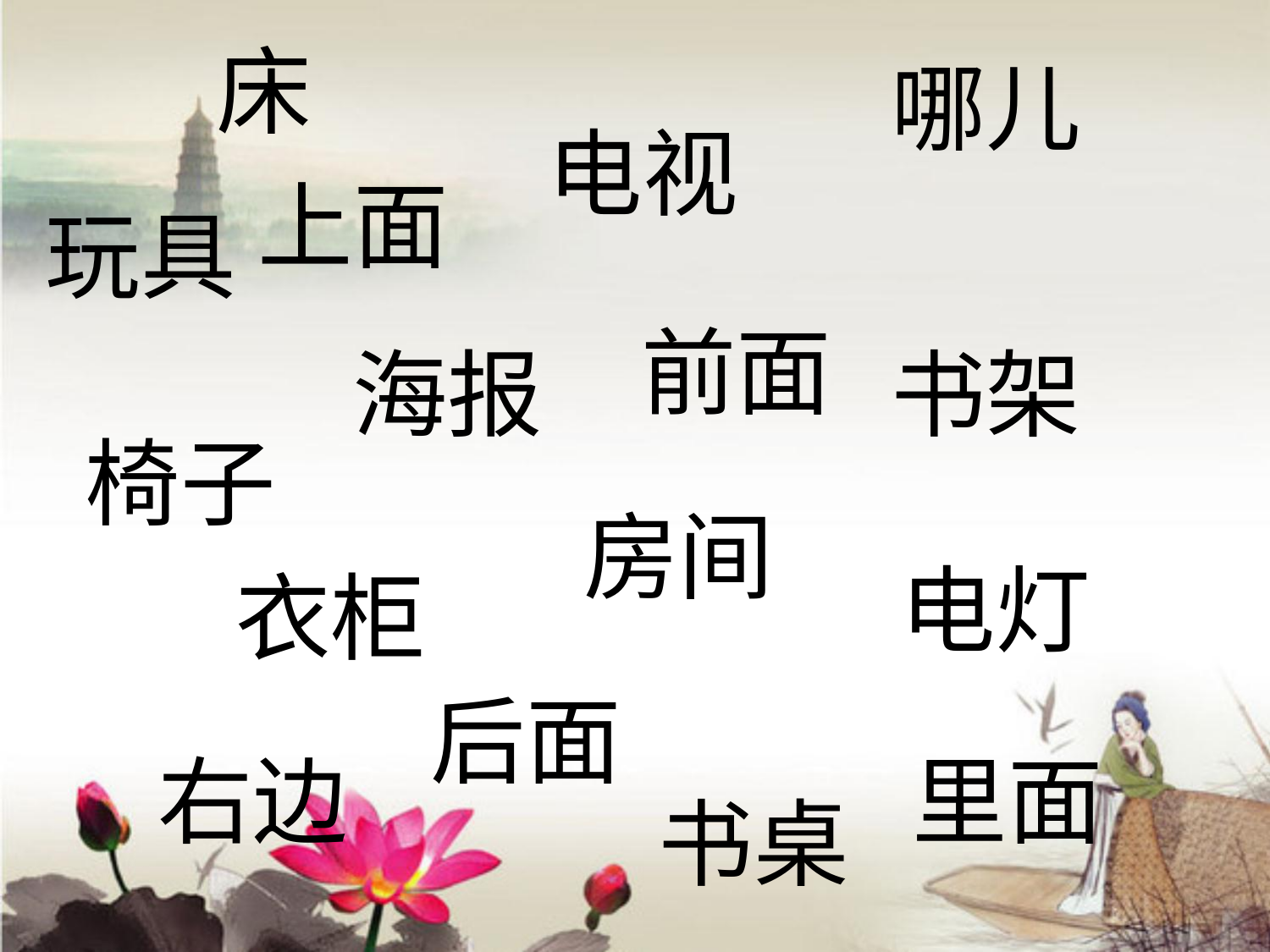

床
哪儿
电视
上面

玩具
前面
海报
书架
椅子
房间
电灯
衣柜
后面
右边
里面
书桌